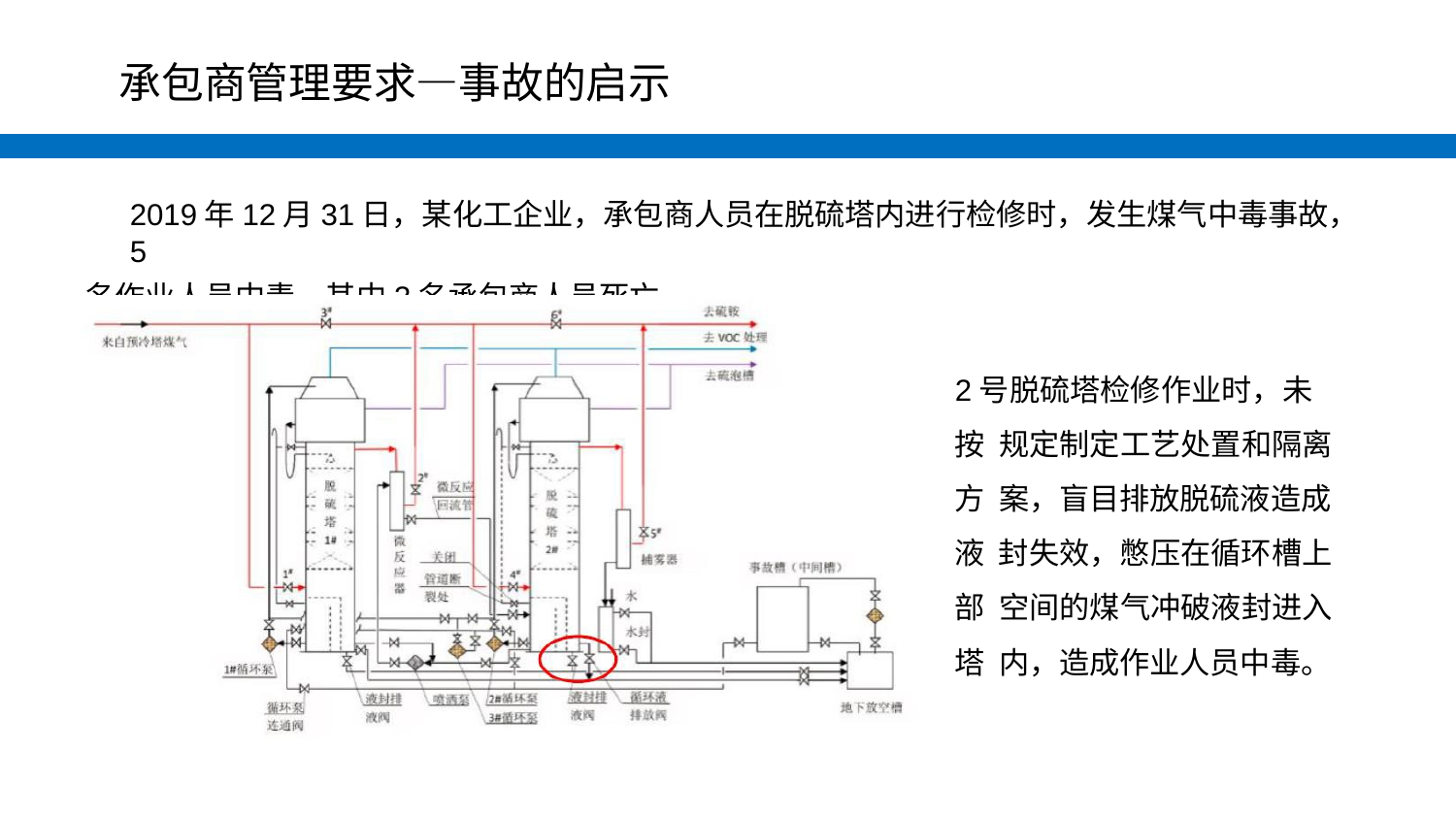

#
承包商管理要求—事故的启示
2019年12月31日，某化工企业，承包商人员在脱硫塔内进行检修时，发生煤气中毒事故，5
名作业人员中毒，其中3名承包商人员死亡。

2号脱硫塔检修作业时，未按  规定制定工艺处置和隔离方  案，盲目排放脱硫液造成液  封失效，憋压在循环槽上部  空间的煤气冲破液封进入塔  内，造成作业人员中毒。